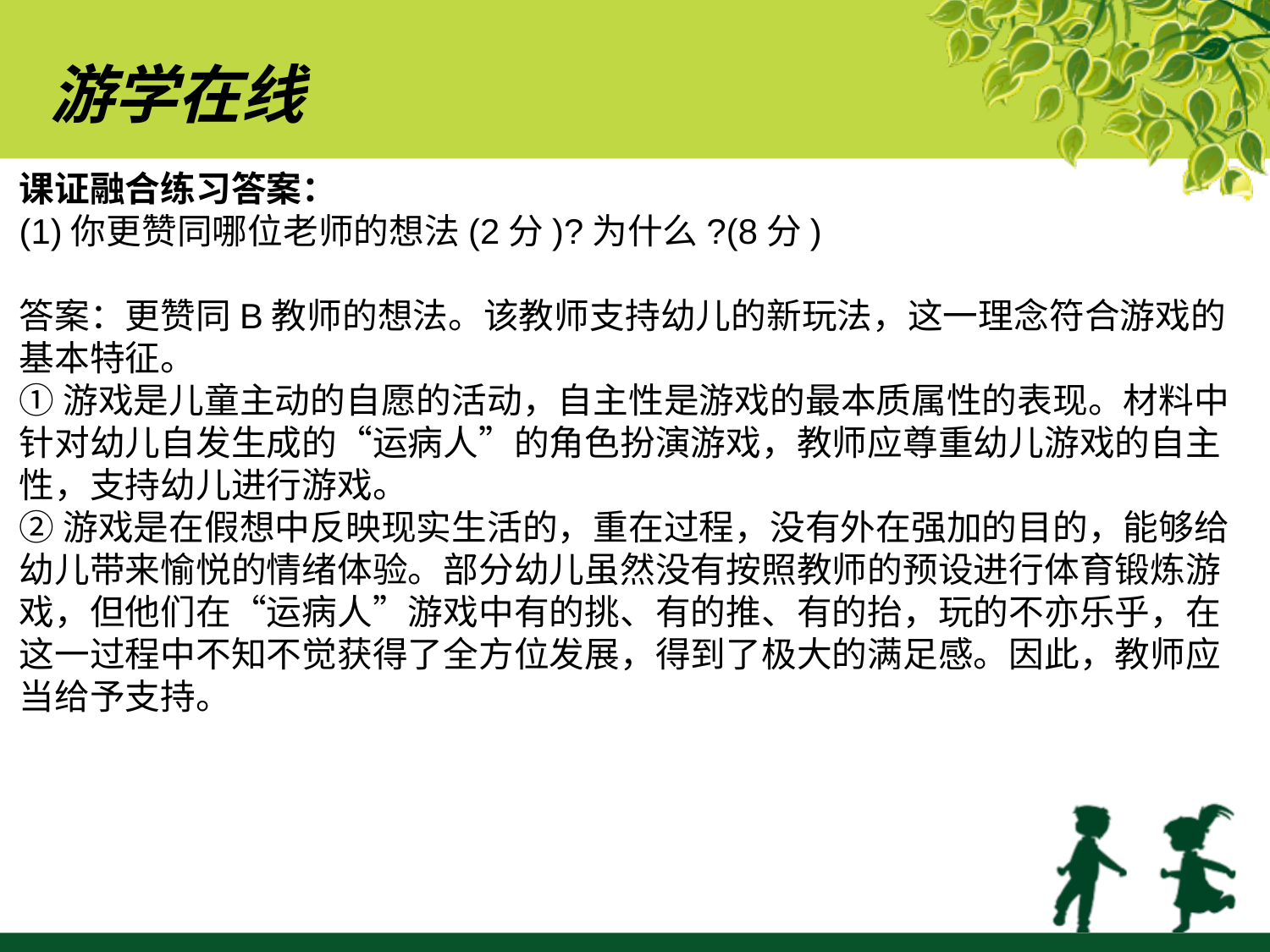

游学在线
课证融合练习答案：
(1)你更赞同哪位老师的想法(2分)?为什么?(8分)

答案：更赞同B教师的想法。该教师支持幼儿的新玩法，这一理念符合游戏的基本特征。
①游戏是儿童主动的自愿的活动，自主性是游戏的最本质属性的表现。材料中针对幼儿自发生成的“运病人”的角色扮演游戏，教师应尊重幼儿游戏的自主性，支持幼儿进行游戏。
②游戏是在假想中反映现实生活的，重在过程，没有外在强加的目的，能够给幼儿带来愉悦的情绪体验。部分幼儿虽然没有按照教师的预设进行体育锻炼游戏，但他们在“运病人”游戏中有的挑、有的推、有的抬，玩的不亦乐乎，在这一过程中不知不觉获得了全方位发展，得到了极大的满足感。因此，教师应当给予支持。